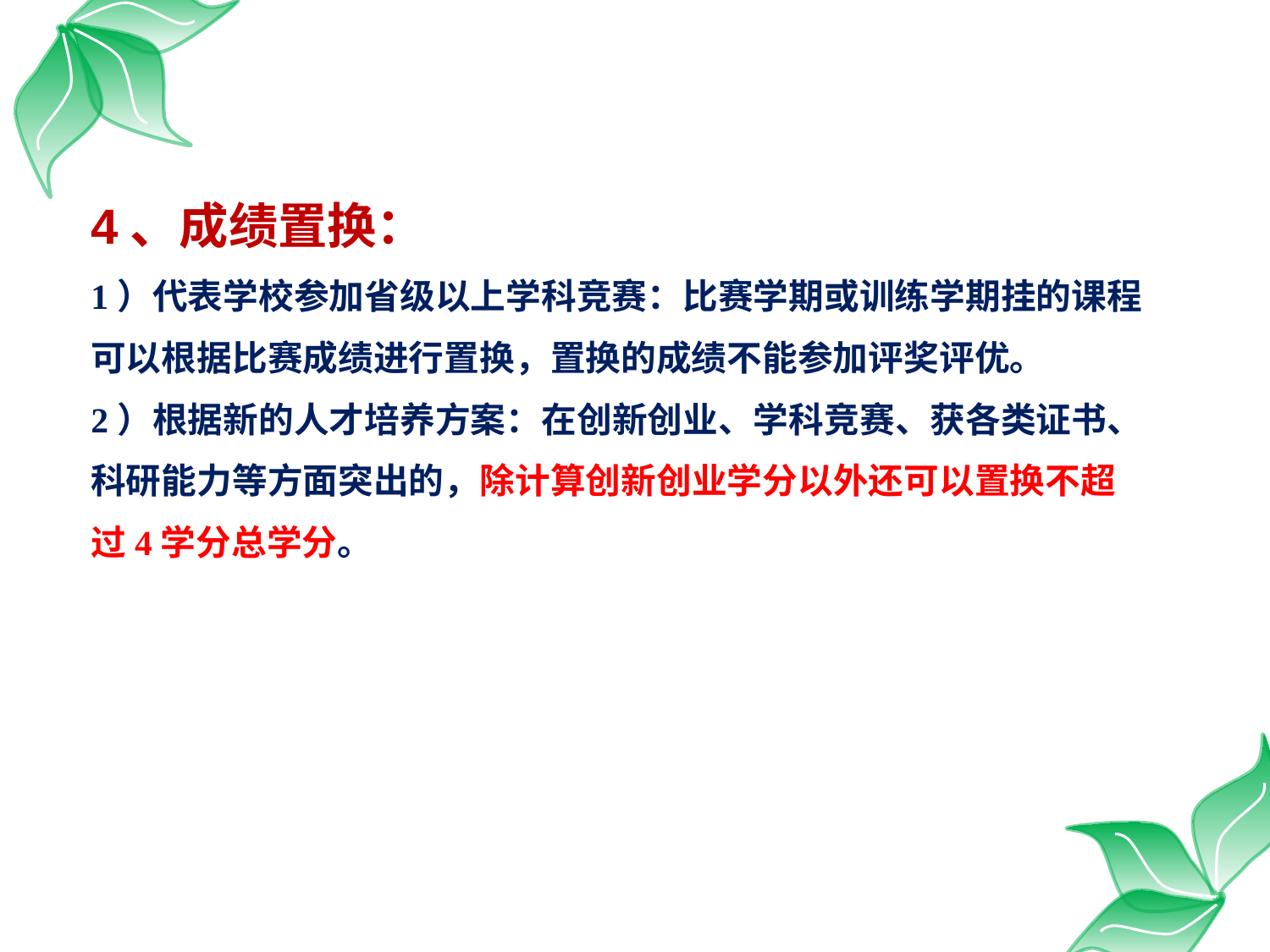

4、成绩置换：
1）代表学校参加省级以上学科竞赛：比赛学期或训练学期挂的课程可以根据比赛成绩进行置换，置换的成绩不能参加评奖评优。
2）根据新的人才培养方案：在创新创业、学科竞赛、获各类证书、科研能力等方面突出的，除计算创新创业学分以外还可以置换不超过4学分总学分。